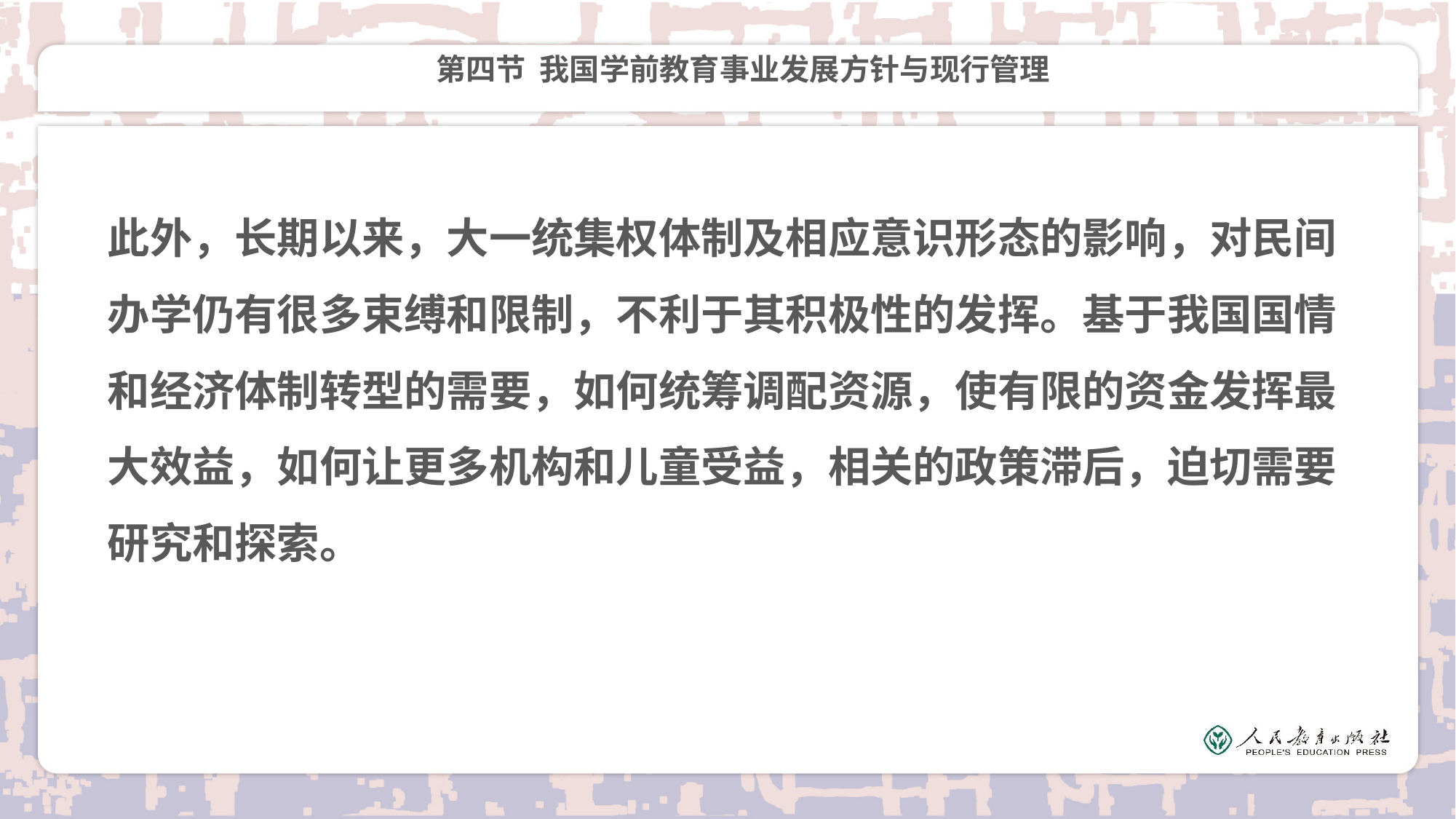

# 第四节  我国学前教育事业发展方针与现行管理
此外，长期以来，大一统集权体制及相应意识形态的影响，对民间办学仍有很多束缚和限制，不利于其积极性的发挥。基于我国国情和经济体制转型的需要，如何统筹调配资源，使有限的资金发挥最大效益，如何让更多机构和儿童受益，相关的政策滞后，迫切需要研究和探索。